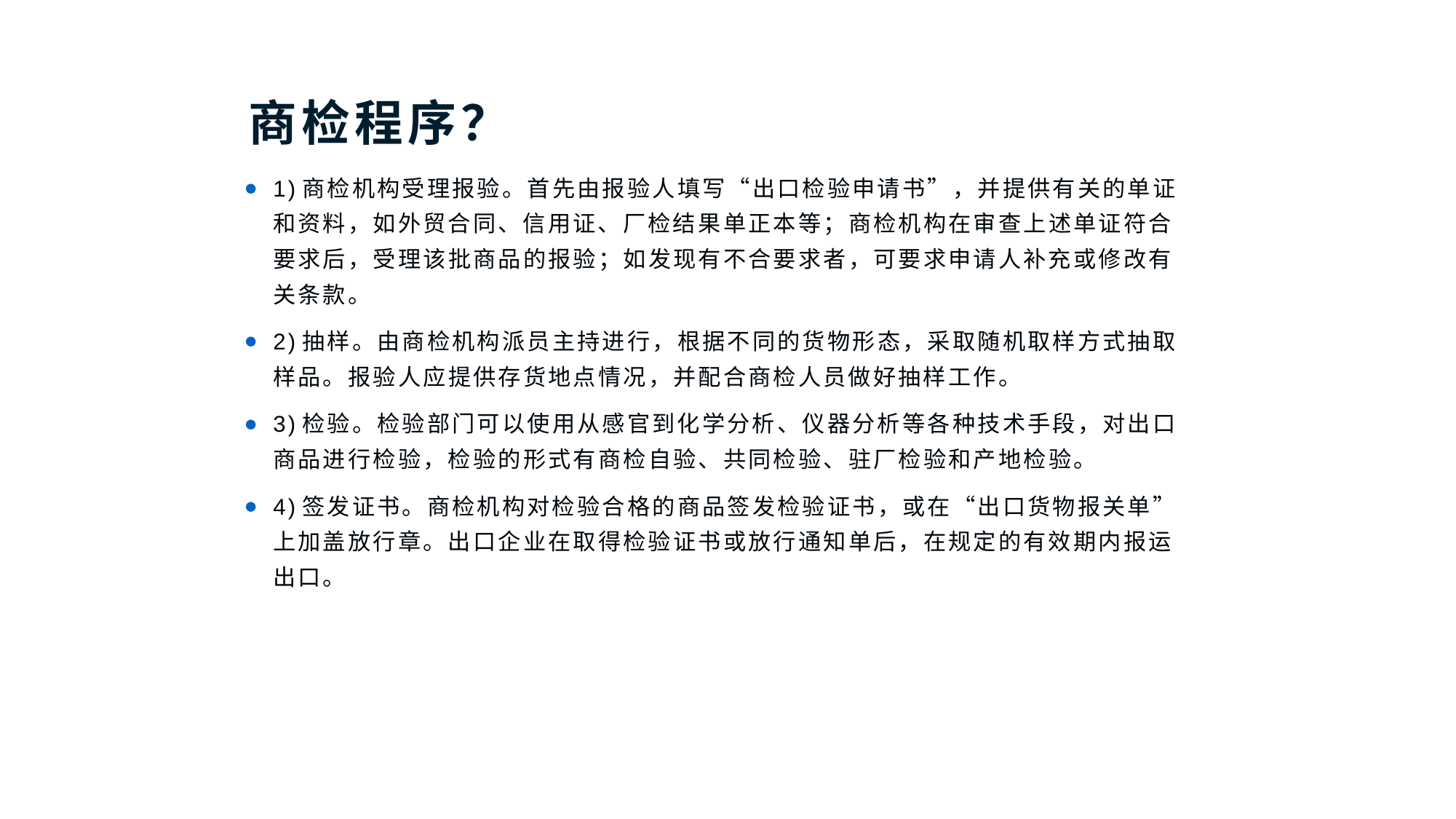

商检程序？
1)商检机构受理报验。首先由报验人填写“出口检验申请书”，并提供有关的单证和资料，如外贸合同、信用证、厂检结果单正本等；商检机构在审查上述单证符合要求后，受理该批商品的报验；如发现有不合要求者，可要求申请人补充或修改有关条款。
2)抽样。由商检机构派员主持进行，根据不同的货物形态，采取随机取样方式抽取样品。报验人应提供存货地点情况，并配合商检人员做好抽样工作。
3)检验。检验部门可以使用从感官到化学分析、仪器分析等各种技术手段，对出口商品进行检验，检验的形式有商检自验、共同检验、驻厂检验和产地检验。
4)签发证书。商检机构对检验合格的商品签发检验证书，或在“出口货物报关单”上加盖放行章。出口企业在取得检验证书或放行通知单后，在规定的有效期内报运出口。